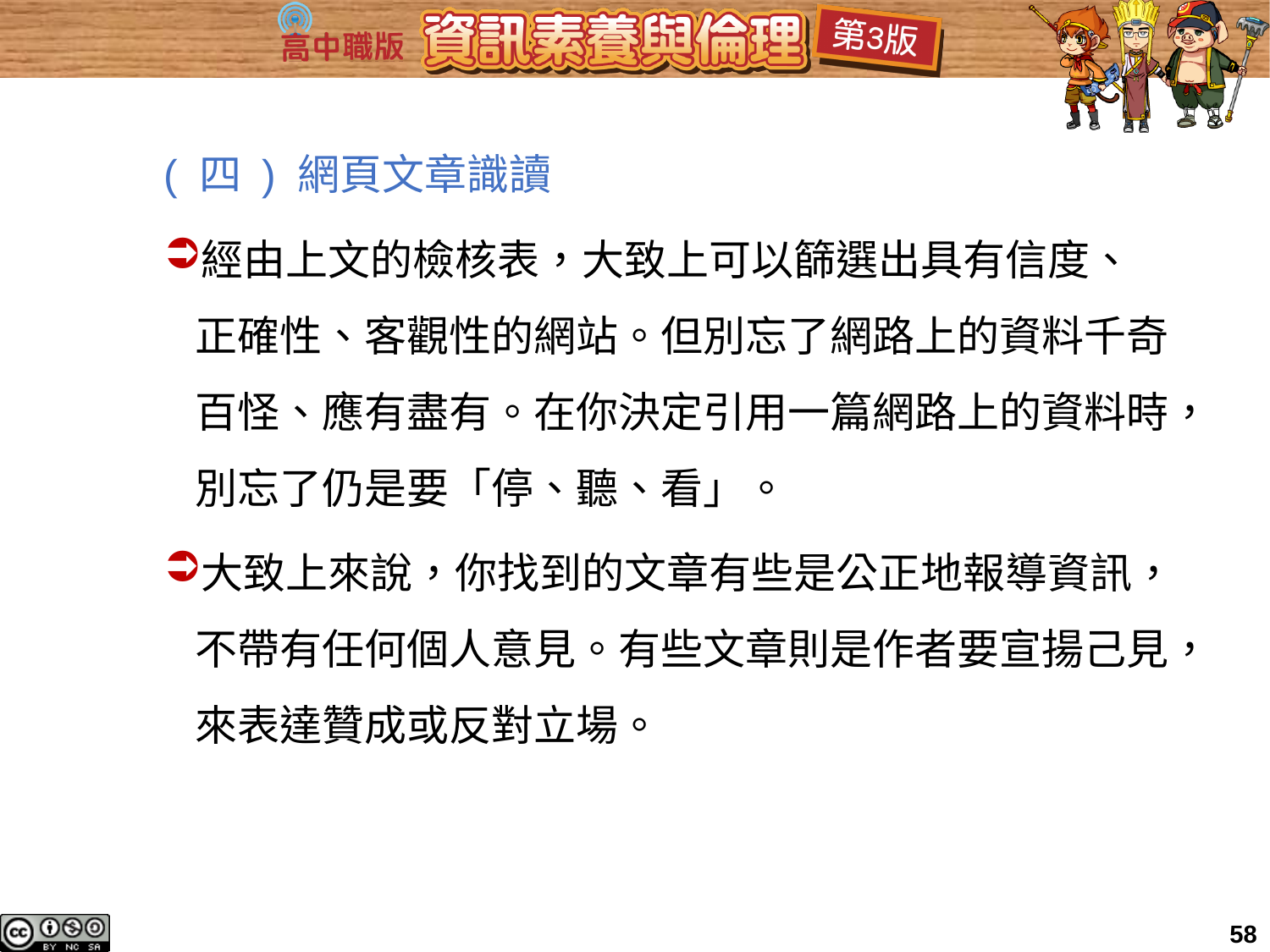

( 四 ) 網頁文章識讀
經由上文的檢核表，大致上可以篩選出具有信度、正確性、客觀性的網站。但別忘了網路上的資料千奇百怪、應有盡有。在你決定引用一篇網路上的資料時，別忘了仍是要「停、聽、看」。
大致上來說，你找到的文章有些是公正地報導資訊，不帶有任何個人意見。有些文章則是作者要宣揚己見，來表達贊成或反對立場。
58